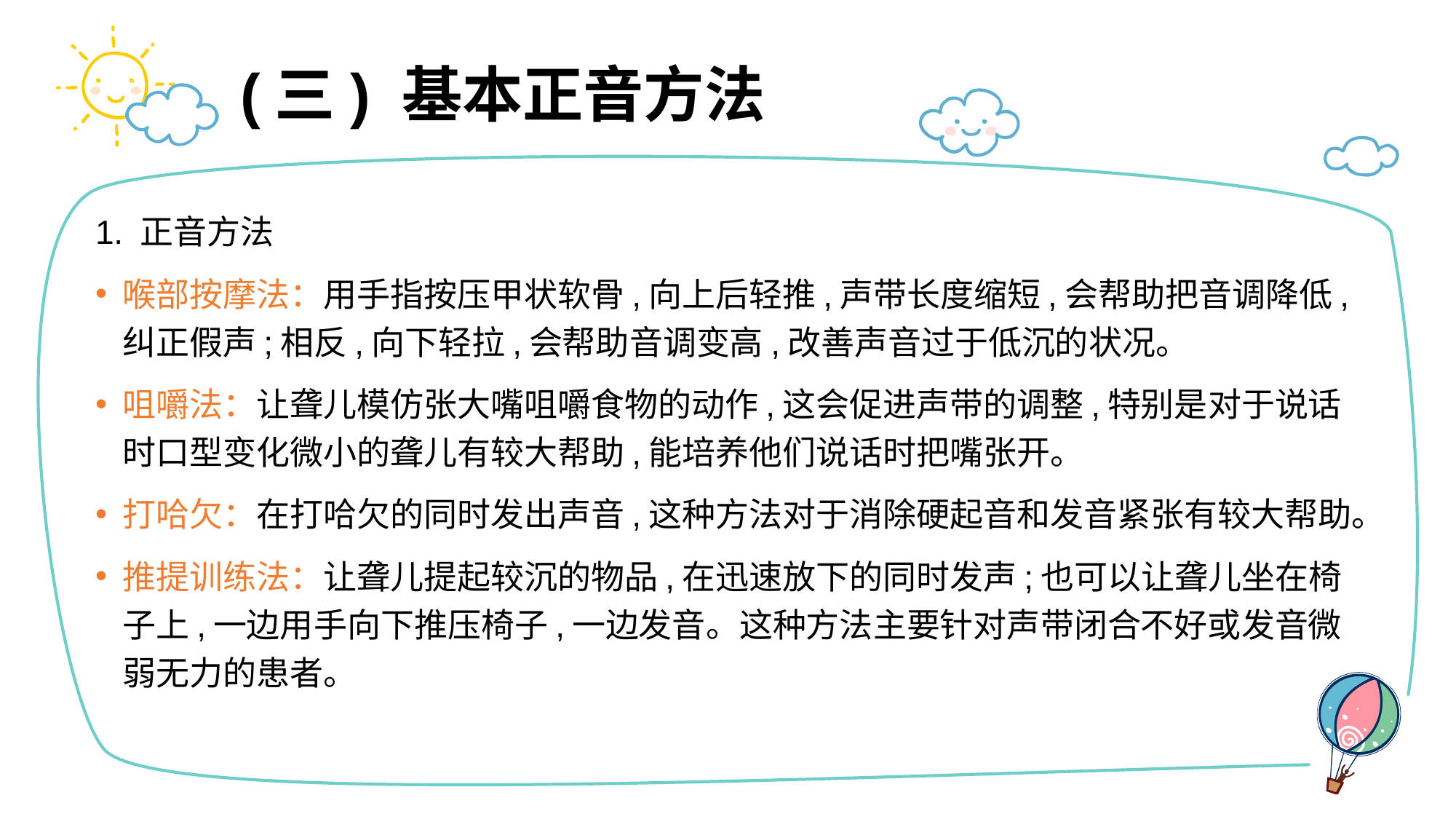

# (三) 基本正音方法
1. 正音方法
喉部按摩法：用手指按压甲状软骨,向上后轻推,声带长度缩短,会帮助把音调降低,纠正假声;相反,向下轻拉,会帮助音调变高,改善声音过于低沉的状况。
咀嚼法：让聋儿模仿张大嘴咀嚼食物的动作,这会促进声带的调整,特别是对于说话时口型变化微小的聋儿有较大帮助,能培养他们说话时把嘴张开。
打哈欠：在打哈欠的同时发出声音,这种方法对于消除硬起音和发音紧张有较大帮助。
推提训练法：让聋儿提起较沉的物品,在迅速放下的同时发声;也可以让聋儿坐在椅子上,一边用手向下推压椅子,一边发音。这种方法主要针对声带闭合不好或发音微弱无力的患者。